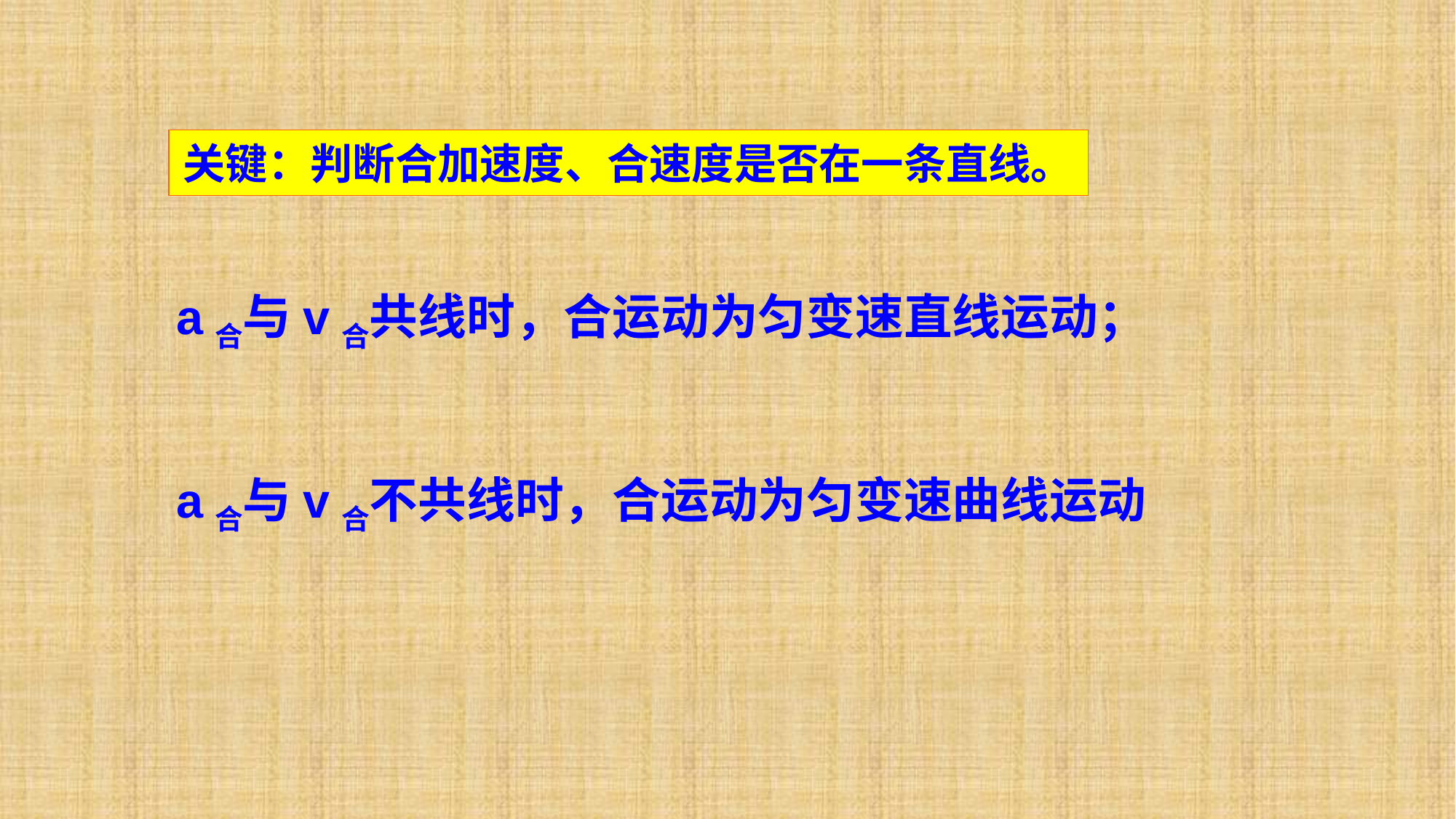

关键：判断合加速度、合速度是否在一条直线。
a合与v合共线时，合运动为匀变速直线运动；

a合与v合不共线时，合运动为匀变速曲线运动